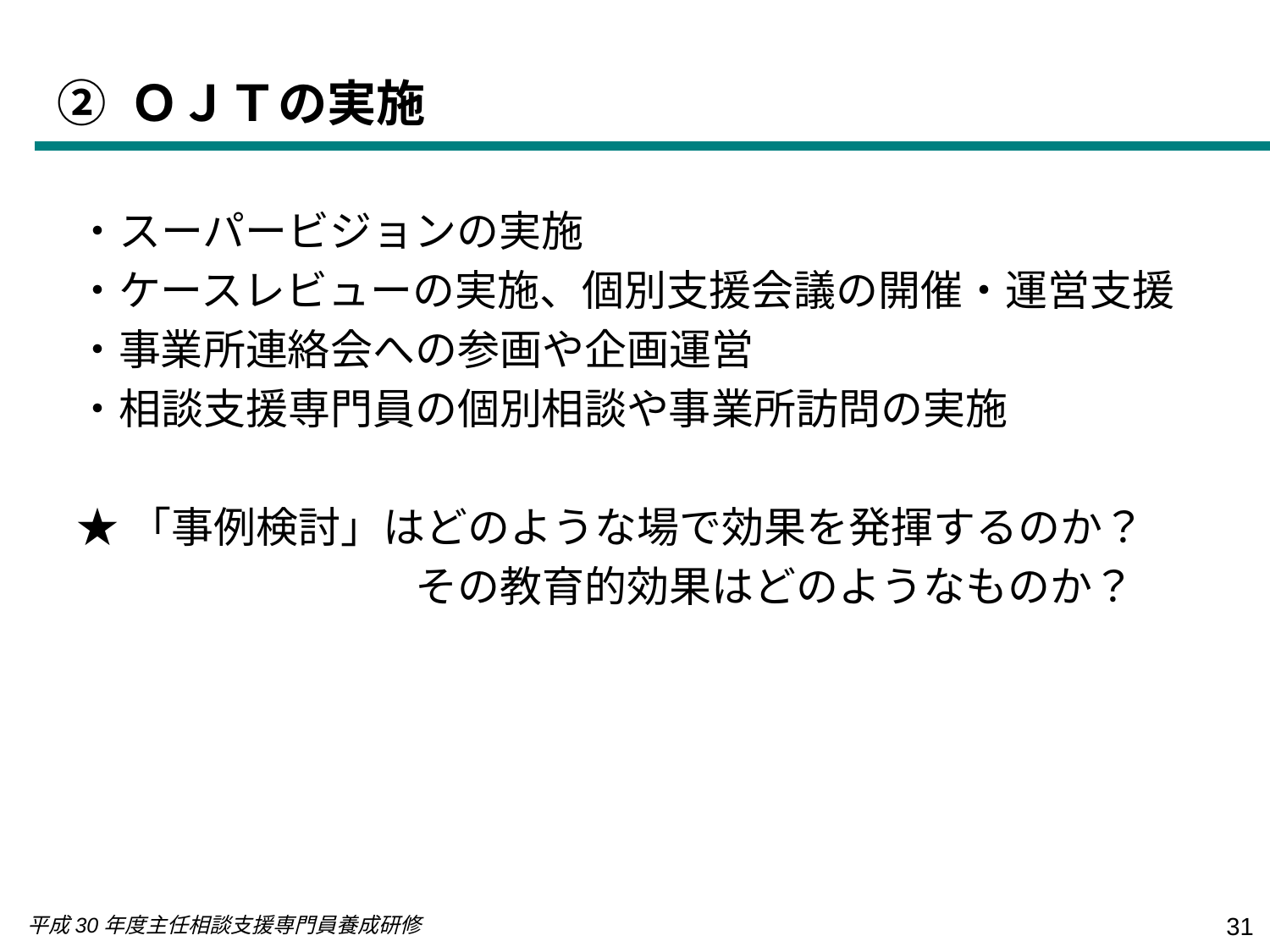

② ＯＪＴの実施
・スーパービジョンの実施
・ケースレビューの実施、個別支援会議の開催・運営支援
・事業所連絡会への参画や企画運営
・相談支援専門員の個別相談や事業所訪問の実施

★「事例検討」はどのような場で効果を発揮するのか？
　　　　　　　　その教育的効果はどのようなものか？

31
平成30年度主任相談支援専門員養成研修